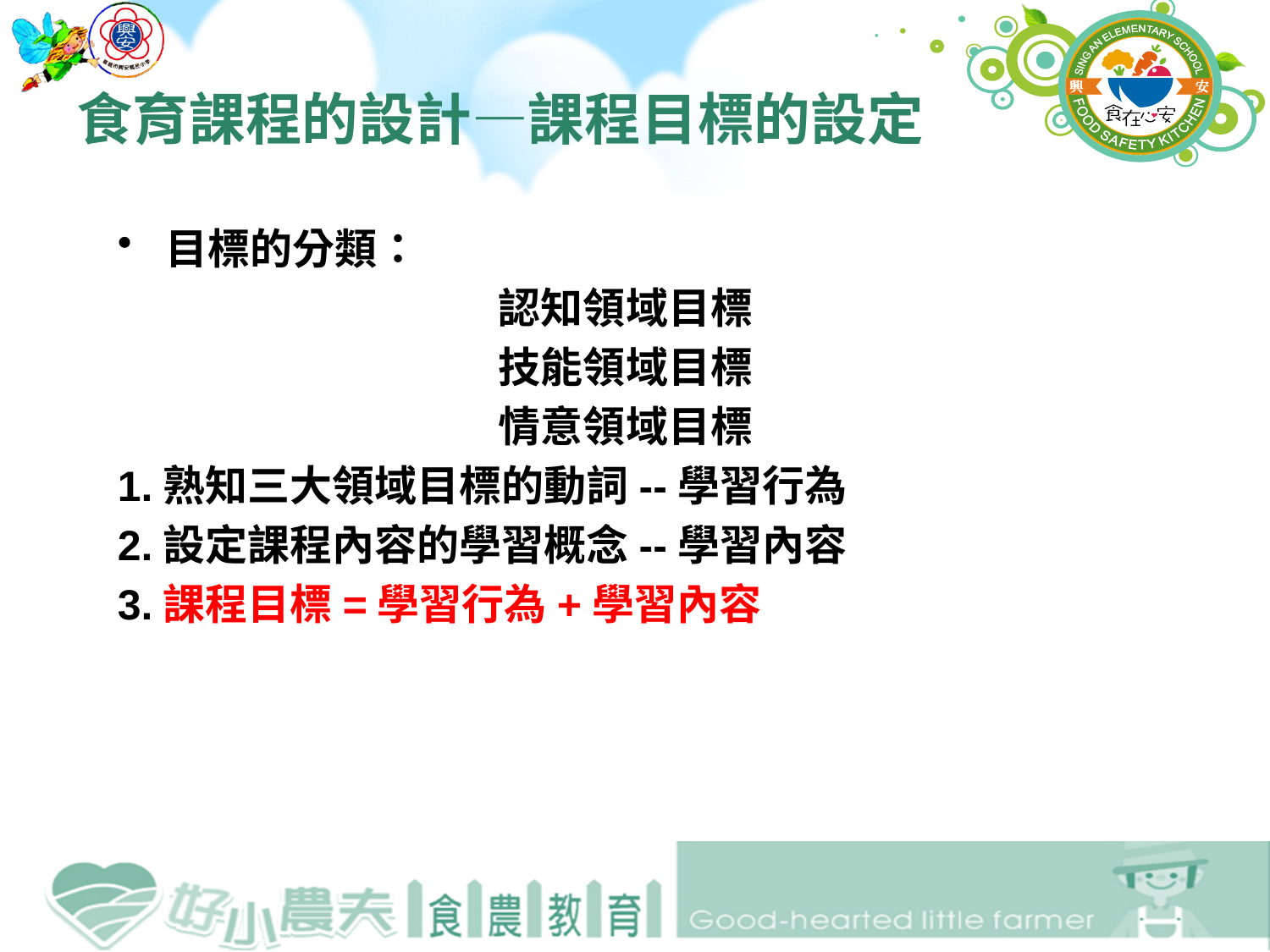

# 食育課程的設計—課程目標的設定
目標的分類：
			認知領域目標
			技能領域目標
			情意領域目標
1.熟知三大領域目標的動詞--學習行為
2.設定課程內容的學習概念--學習內容
3.課程目標=學習行為+學習內容